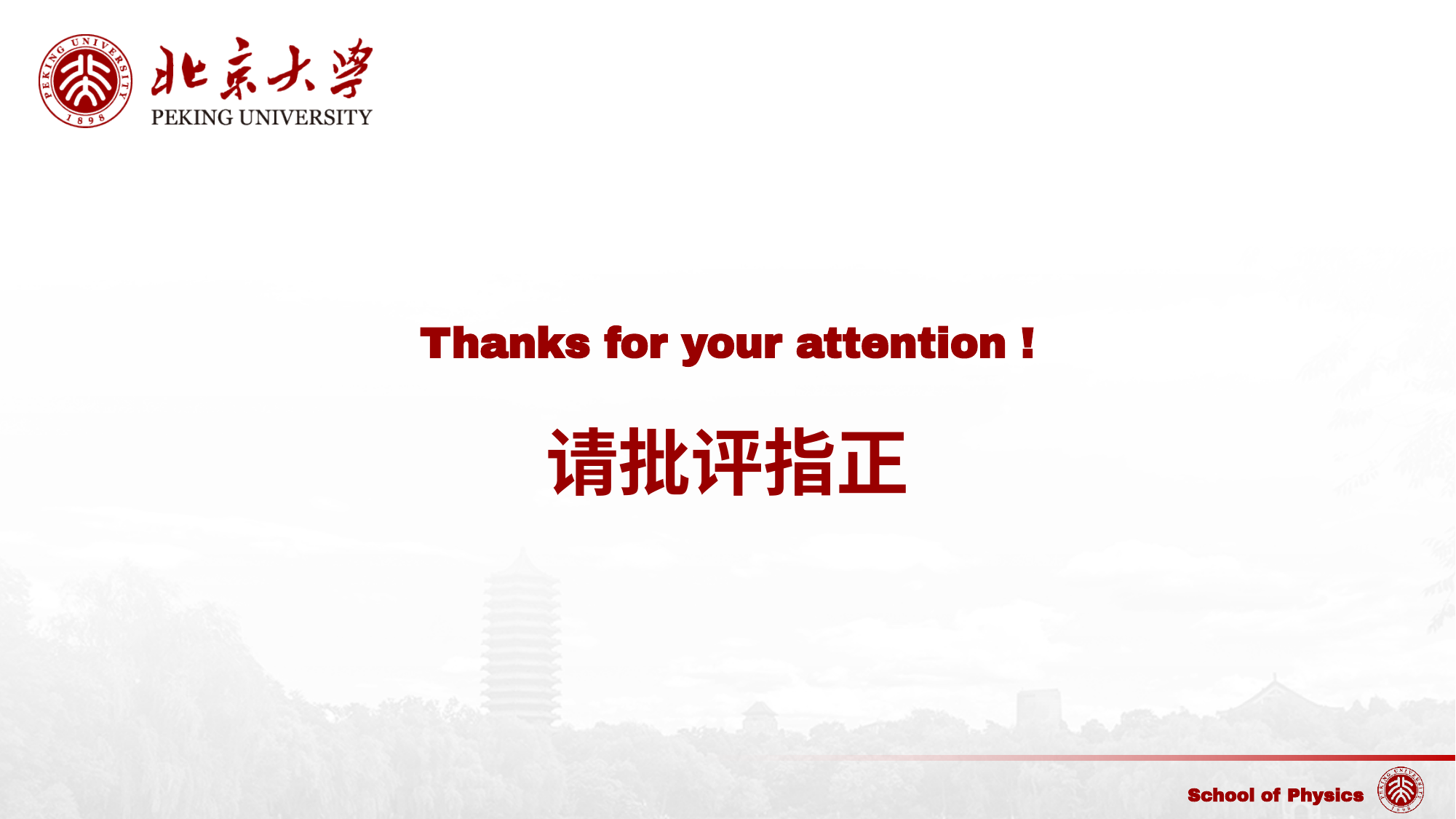

# Thanks for your attention ! 请批评指正